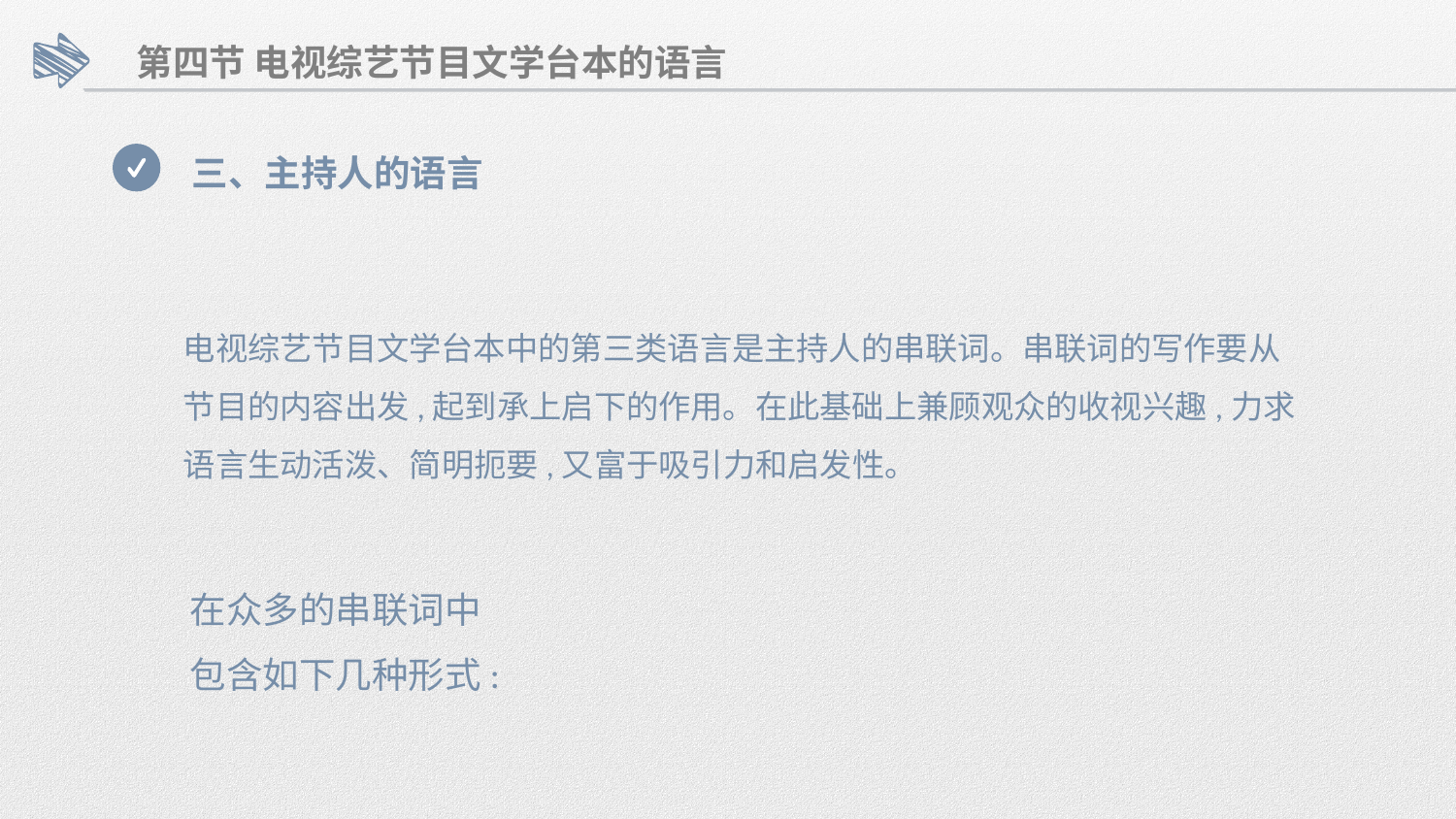

第四节 电视综艺节目文学台本的语言
三、主持人的语言

电视综艺节目文学台本中的第三类语言是主持人的串联词。串联词的写作要从
节目的内容出发,起到承上启下的作用。在此基础上兼顾观众的收视兴趣,力求
语言生动活泼、简明扼要,又富于吸引力和启发性。
在众多的串联词中
包含如下几种形式: